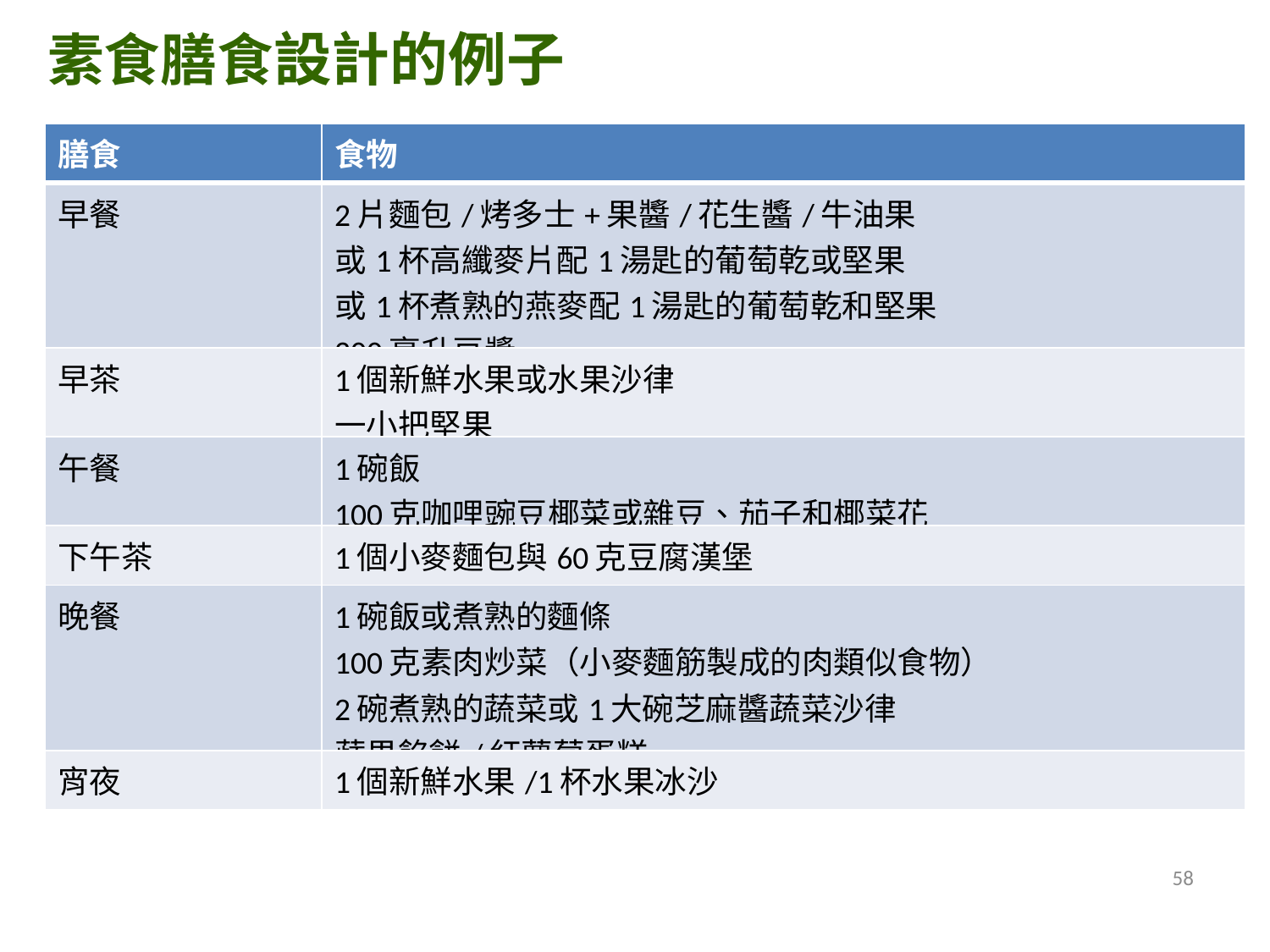

素食膳食設計的例子
| 膳食 | 食物 |
| --- | --- |
| 早餐 | 2片麵包/烤多士+果醬/花生醬/牛油果 或1杯高纖麥片配1湯匙的葡萄乾或堅果 或1杯煮熟的燕麥配1湯匙的葡萄乾和堅果 200毫升豆漿 |
| 早茶 | 1個新鮮水果或水果沙律 一小把堅果 |
| 午餐 | 1碗飯 100克咖哩豌豆椰菜或雜豆、茄子和椰菜花 |
| 下午茶 | 1個小麥麵包與60克豆腐漢堡 |
| 晚餐 | 1碗飯或煮熟的麵條 100克素肉炒菜（小麥麵筋製成的肉類似食物） 2碗煮熟的蔬菜或1大碗芝麻醬蔬菜沙律 蘋果餡餅/紅蘿蔔蛋糕 |
| 宵夜 | 1個新鮮水果/1杯水果冰沙 |
58